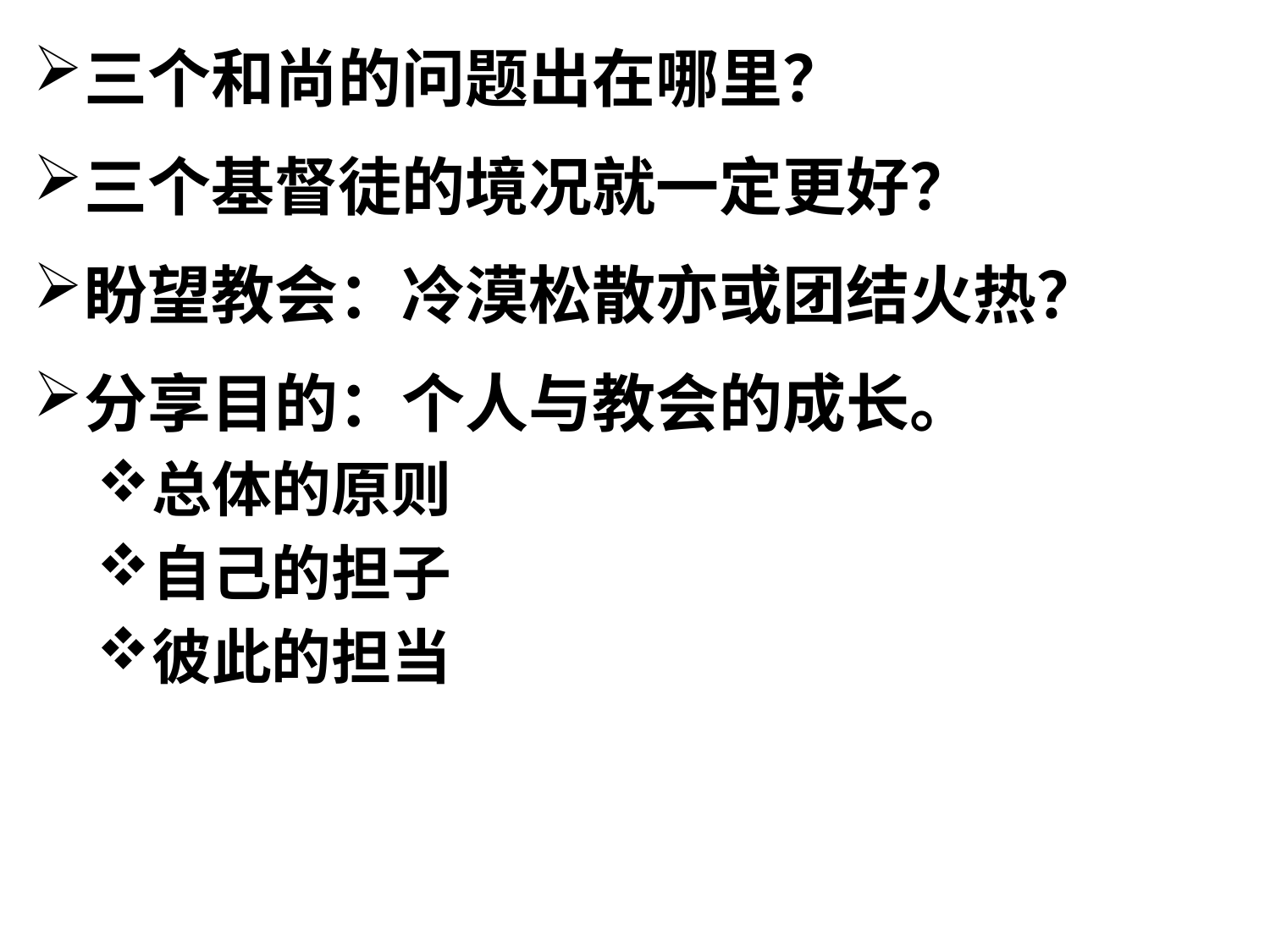

三个和尚的问题出在哪里？

三个基督徒的境况就一定更好？

盼望教会：冷漠松散亦或团结火热？

分享目的：个人与教会的成长。
总体的原则
自己的担子
彼此的担当